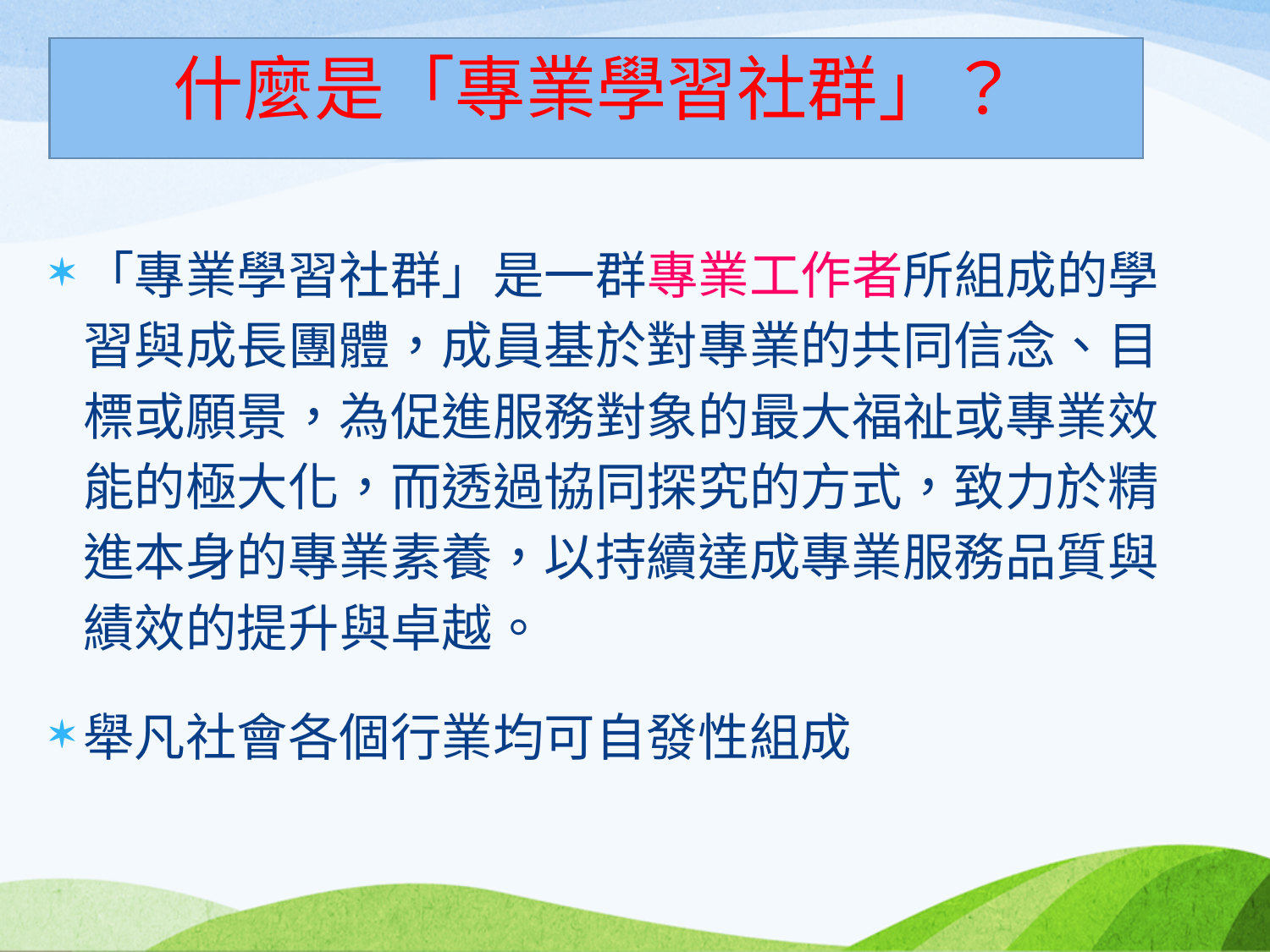

什麼是「專業學習社群」？
「專業學習社群」是一群專業工作者所組成的學習與成長團體，成員基於對專業的共同信念、目標或願景，為促進服務對象的最大福祉或專業效能的極大化，而透過協同探究的方式，致力於精進本身的專業素養，以持續達成專業服務品質與績效的提升與卓越。
舉凡社會各個行業均可自發性組成